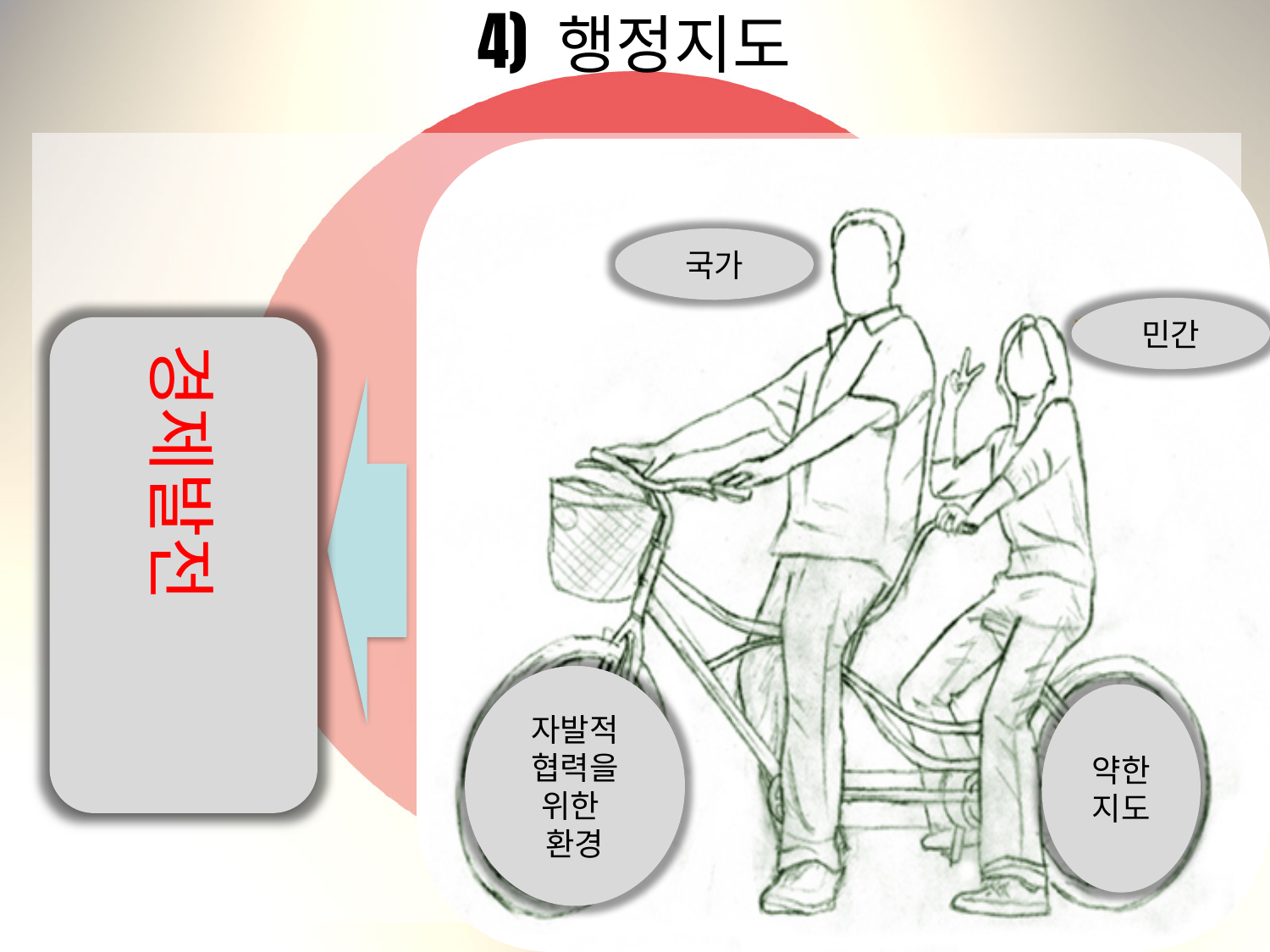

# 4) 행정지도

국가
민간
경제발전

자발적 협력을 위한  환경
약한 지도